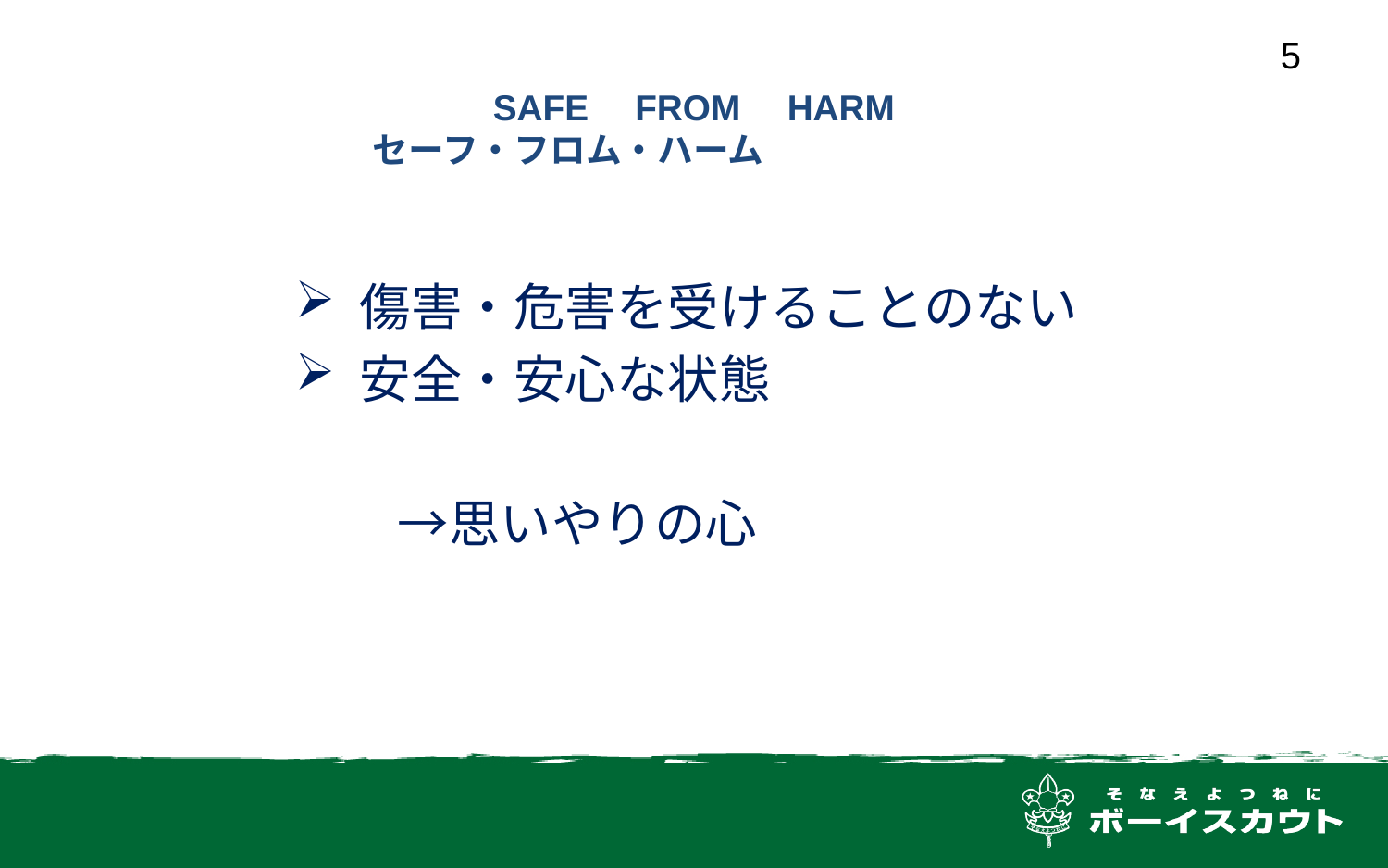

5
SAFE　FROM　HARM
セーフ・フロム・ハーム
 傷害・危害を受けることのない
 安全・安心な状態

　　→思いやりの心